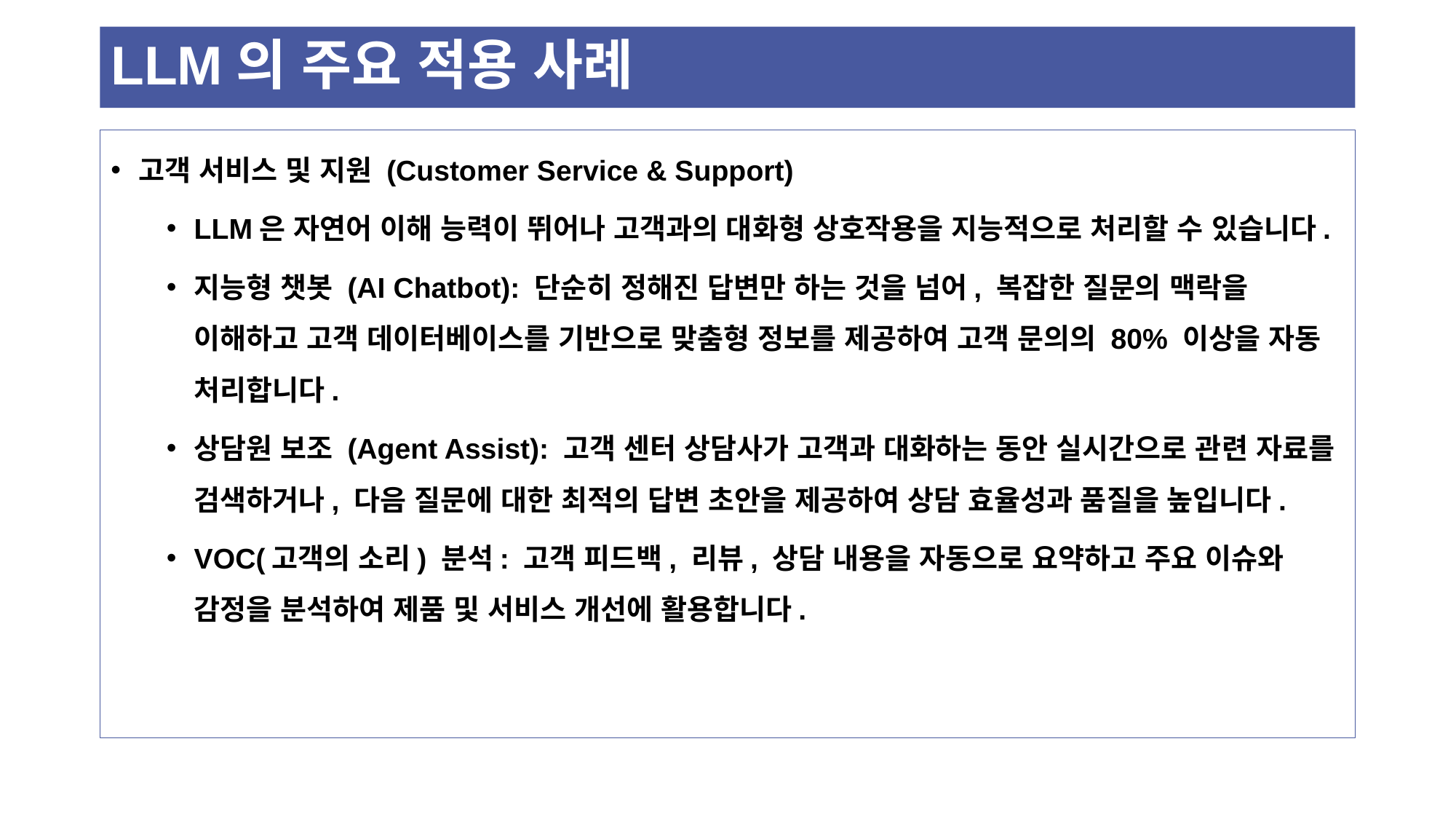

# LLM의 주요 적용 사례
고객 서비스 및 지원 (Customer Service & Support)
LLM은 자연어 이해 능력이 뛰어나 고객과의 대화형 상호작용을 지능적으로 처리할 수 있습니다.
지능형 챗봇 (AI Chatbot): 단순히 정해진 답변만 하는 것을 넘어, 복잡한 질문의 맥락을 이해하고 고객 데이터베이스를 기반으로 맞춤형 정보를 제공하여 고객 문의의 80% 이상을 자동 처리합니다.
상담원 보조 (Agent Assist): 고객 센터 상담사가 고객과 대화하는 동안 실시간으로 관련 자료를 검색하거나, 다음 질문에 대한 최적의 답변 초안을 제공하여 상담 효율성과 품질을 높입니다.
VOC(고객의 소리) 분석: 고객 피드백, 리뷰, 상담 내용을 자동으로 요약하고 주요 이슈와 감정을 분석하여 제품 및 서비스 개선에 활용합니다.